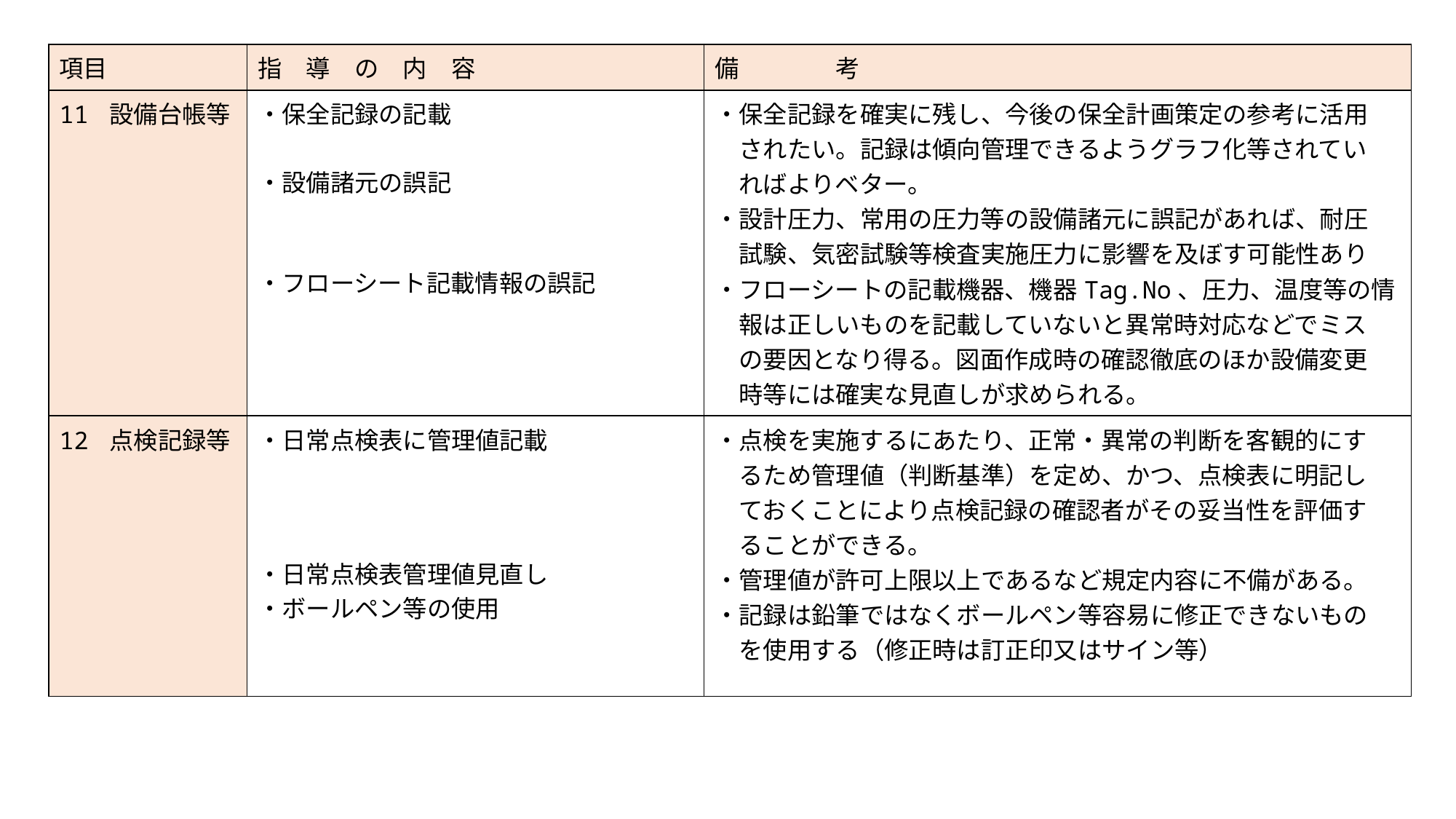

| 項目 | 指　導　の　内　容 | 備　　　　考 |
| --- | --- | --- |
| 11 設備台帳等 | ・保全記録の記載 ・設備諸元の誤記 ・フローシート記載情報の誤記 | ・保全記録を確実に残し、今後の保全計画策定の参考に活用 　されたい。記録は傾向管理できるようグラフ化等されてい 　ればよりベター。 ・設計圧力、常用の圧力等の設備諸元に誤記があれば、耐圧 　試験、気密試験等検査実施圧力に影響を及ぼす可能性あり ・フローシートの記載機器、機器Tag.No、圧力、温度等の情 　報は正しいものを記載していないと異常時対応などでミス 　の要因となり得る。図面作成時の確認徹底のほか設備変更 　時等には確実な見直しが求められる。 |
| 12 点検記録等 | ・日常点検表に管理値記載 ・日常点検表管理値見直し ・ボールペン等の使用 | ・点検を実施するにあたり、正常・異常の判断を客観的にす 　るため管理値（判断基準）を定め、かつ、点検表に明記し 　ておくことにより点検記録の確認者がその妥当性を評価す 　ることができる。 ・管理値が許可上限以上であるなど規定内容に不備がある。 ・記録は鉛筆ではなくボールペン等容易に修正できないもの 　を使用する（修正時は訂正印又はサイン等） |